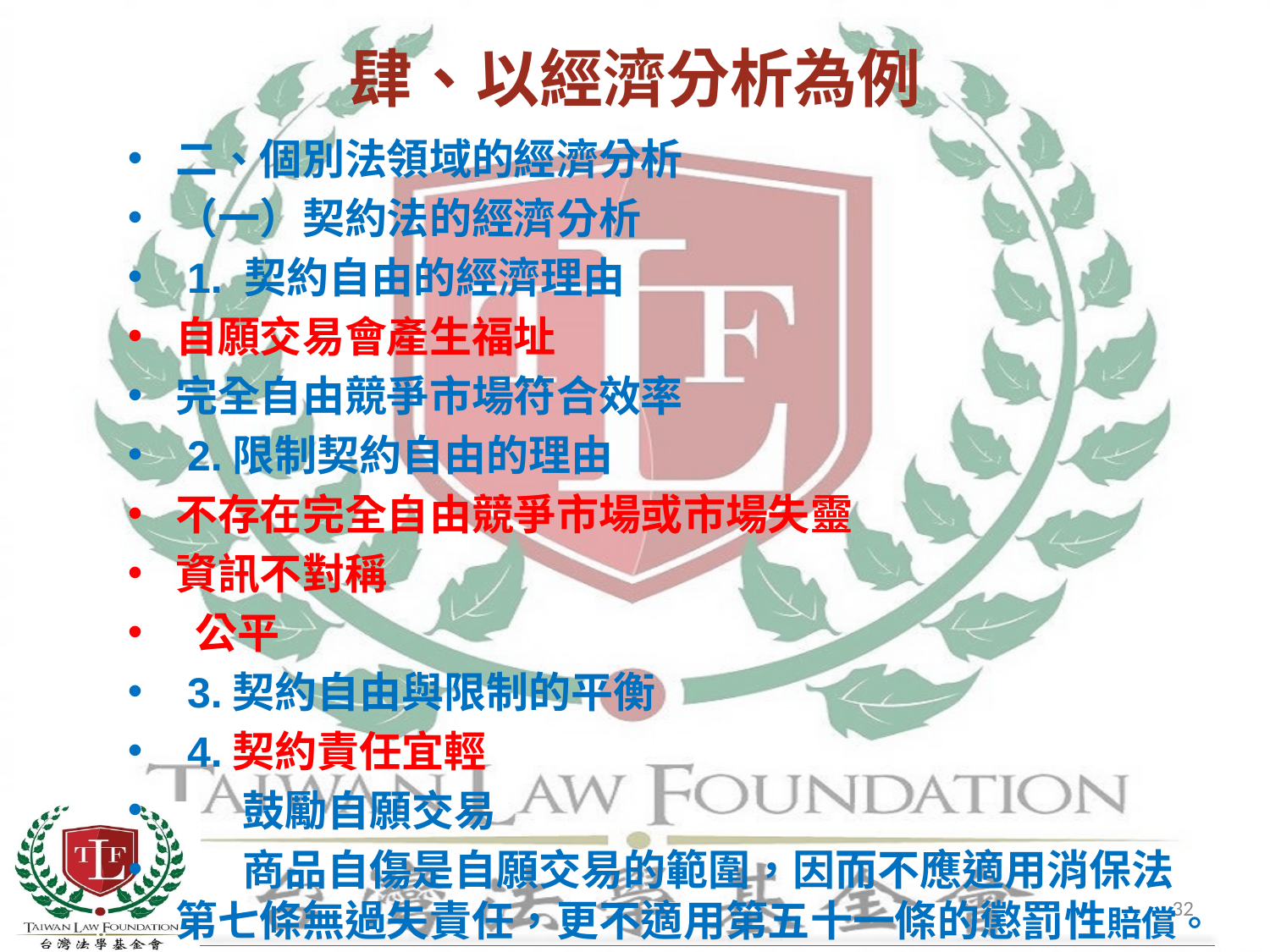

# 肆、以經濟分析為例
二、個別法領域的經濟分析
（一）契約法的經濟分析
 1. 契約自由的經濟理由
自願交易會產生福址
完全自由競爭市場符合效率
 2.限制契約自由的理由
不存在完全自由競爭市場或市場失靈
資訊不對稱
 公平
 3.契約自由與限制的平衡
 4.契約責任宜輕
      鼓勵自願交易
      商品自傷是自願交易的範圍，因而不應適用消保法第七條無過失責任，更不適用第五十一條的懲罰性賠償。
32